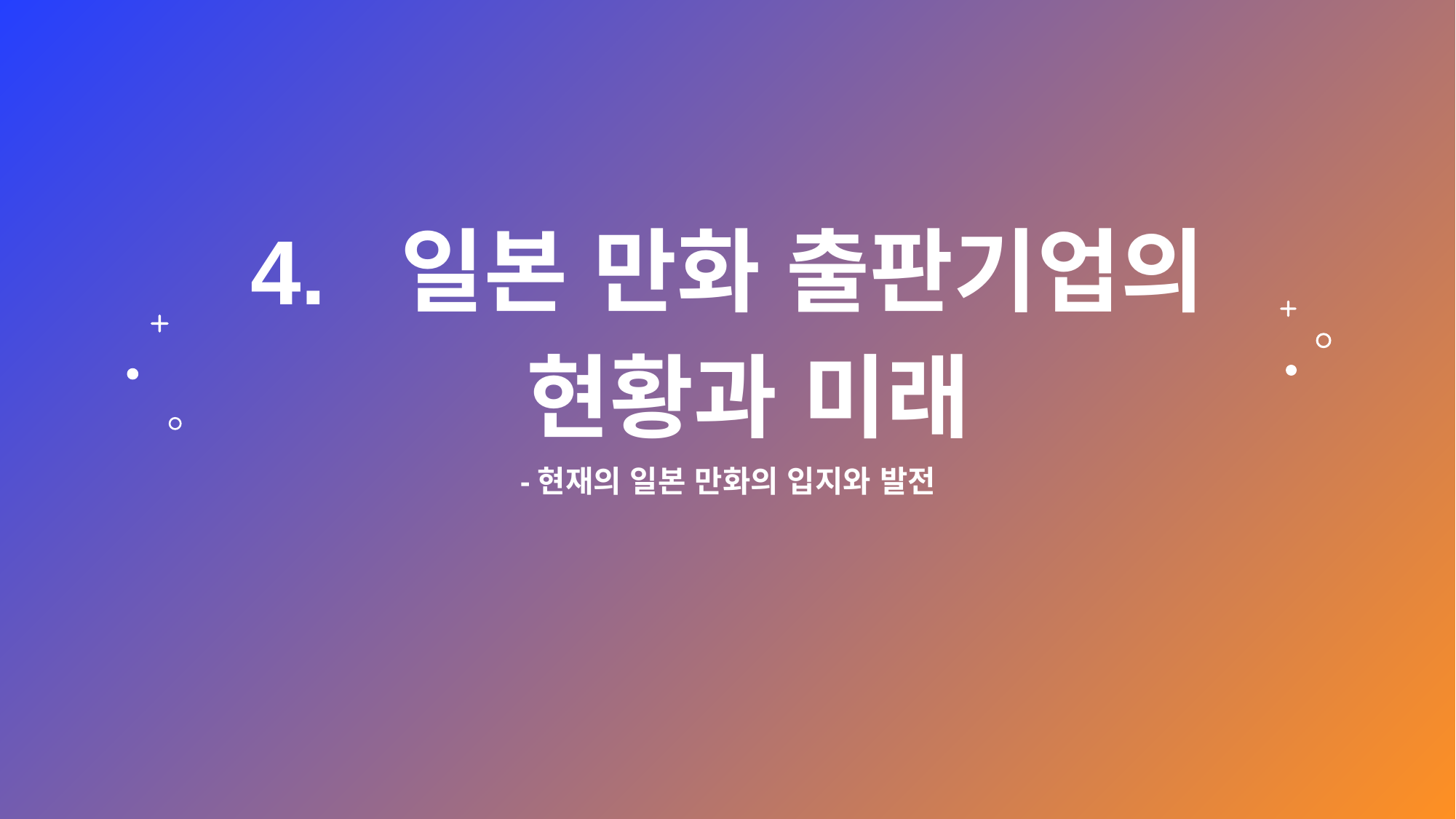

# 4.	일본 만화 출판기업의 현황과 미래
-현재의 일본 만화의 입지와 발전